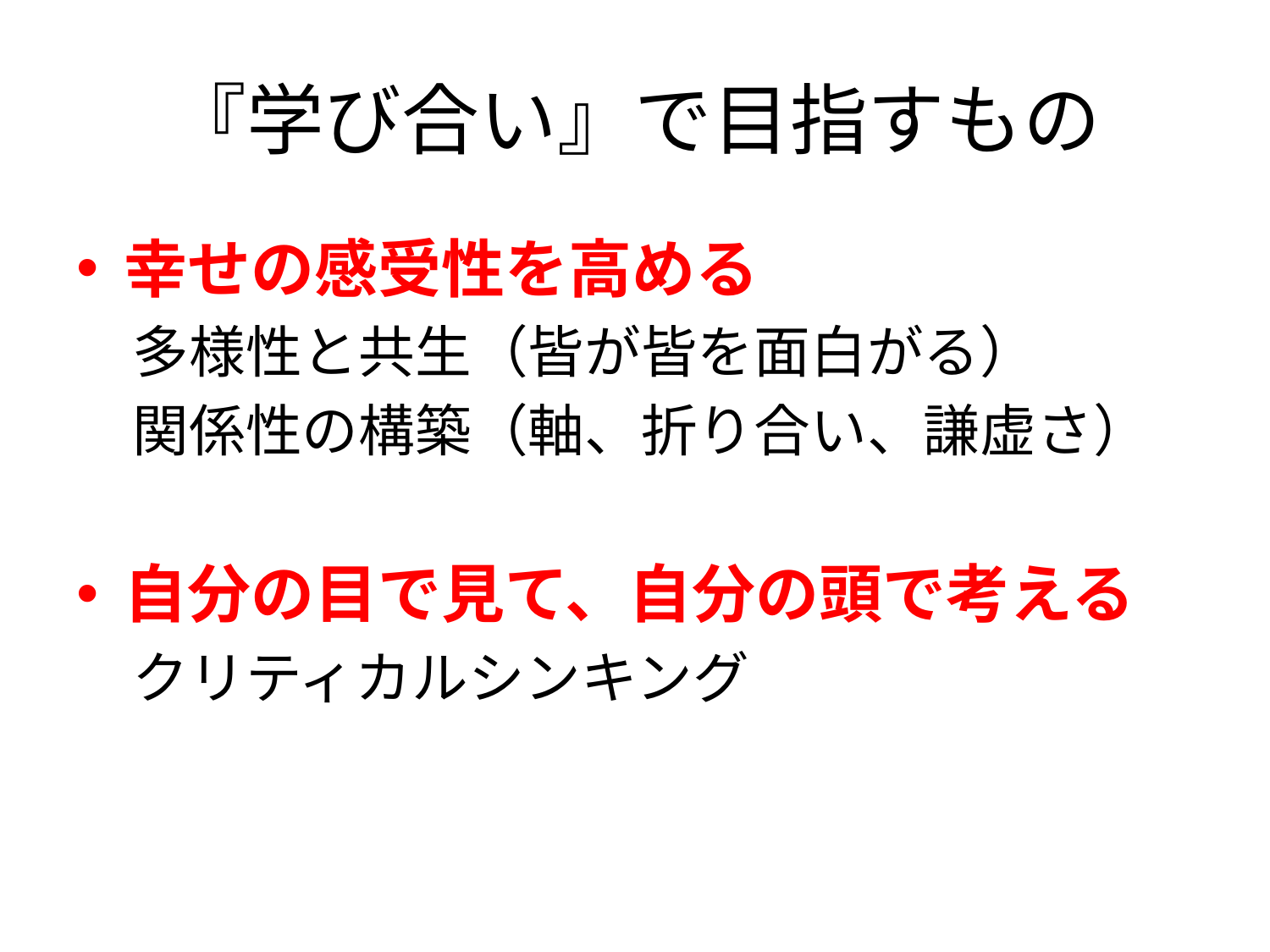

# 『学び合い』で目指すもの
幸せの感受性を高める
　多様性と共生（皆が皆を面白がる）
　関係性の構築（軸、折り合い、謙虚さ）

自分の目で見て、自分の頭で考える
　クリティカルシンキング